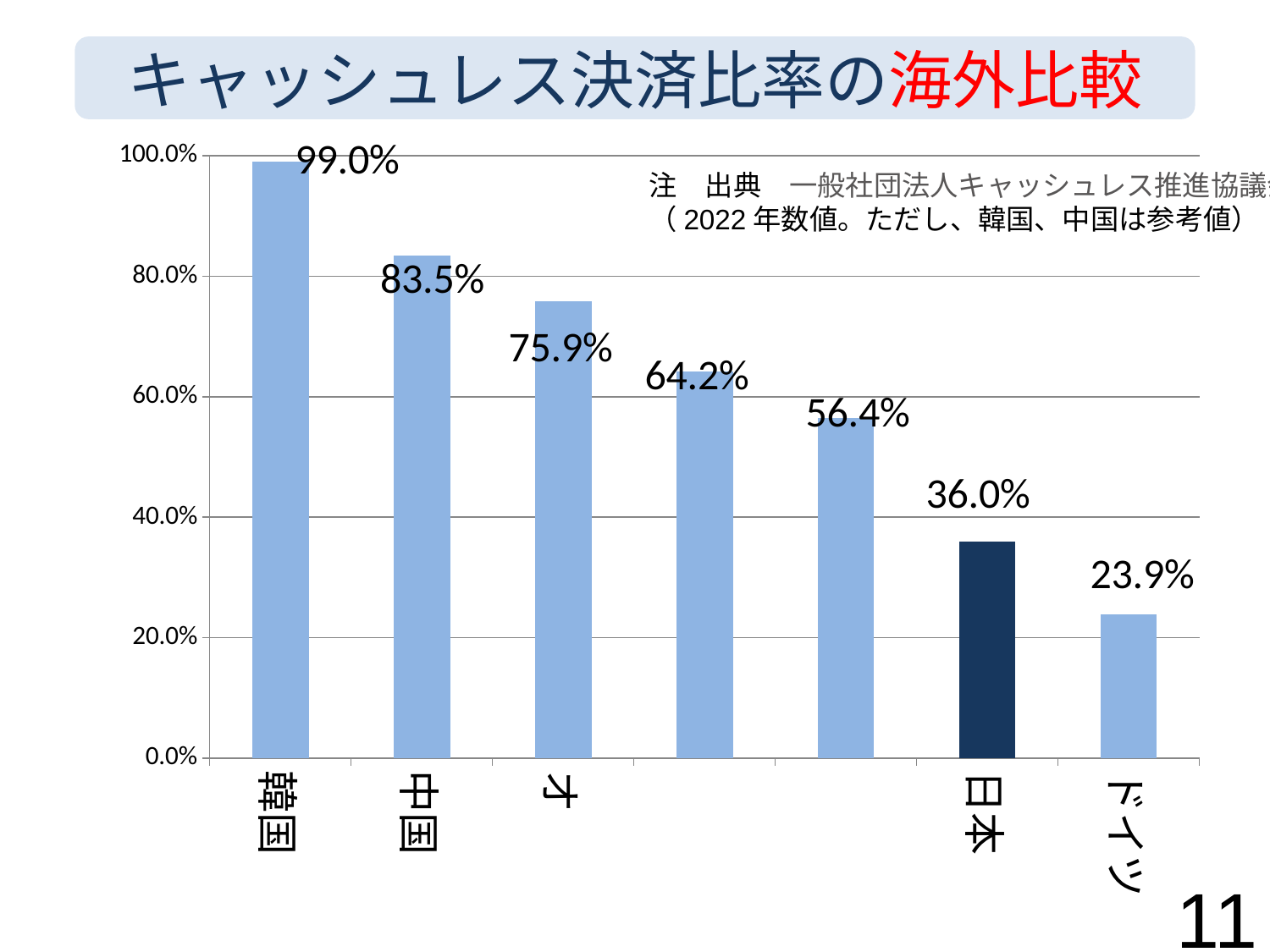

キャッシュレス決済比率の海外比較

### Chart

| Category |  |
|---|---|
| 韓国 | 0.99 |
| 中国 | 0.835 |
| オーストラリア | 0.759 |
| イギリス | 0.642 |
| アメリカ | 0.564 |
| 日本 | 0.36 |
| ドイツ | 0.239 |
注　出典　一般社団法人キャッシュレス推進協議会（2022年数値。ただし、韓国、中国は参考値）

11